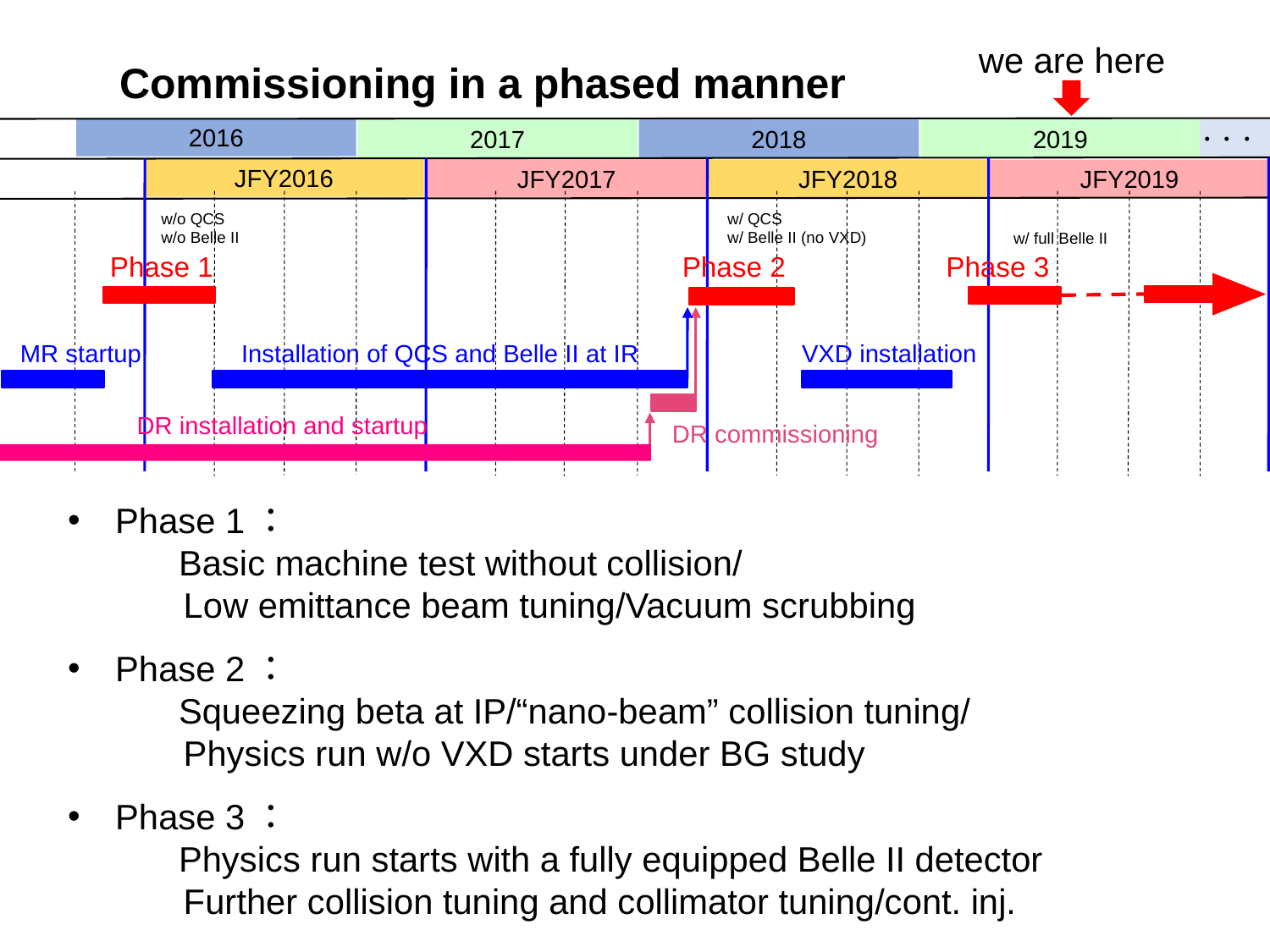

we are here
Commissioning in a phased manner

2016
2017
・・・
2018
2019
JFY2016
JFY2017
JFY2018
JFY2019
w/o QCS
w/o Belle II
w/ QCS
w/ Belle II (no VXD)
w/ full Belle II
Phase 1
Phase 2
Phase 3

Installation of QCS and Belle II at IR
VXD installation
MR startup

DR installation and startup
DR commissioning

Phase 1：
       Basic machine test without collision/
       Low emittance beam tuning/Vacuum scrubbing
Phase 2：
       Squeezing beta at IP/“nano-beam” collision tuning/
       Physics run w/o VXD starts under BG study
Phase 3：
       Physics run starts with a fully equipped Belle II detector
       Further collision tuning and collimator tuning/cont. inj.